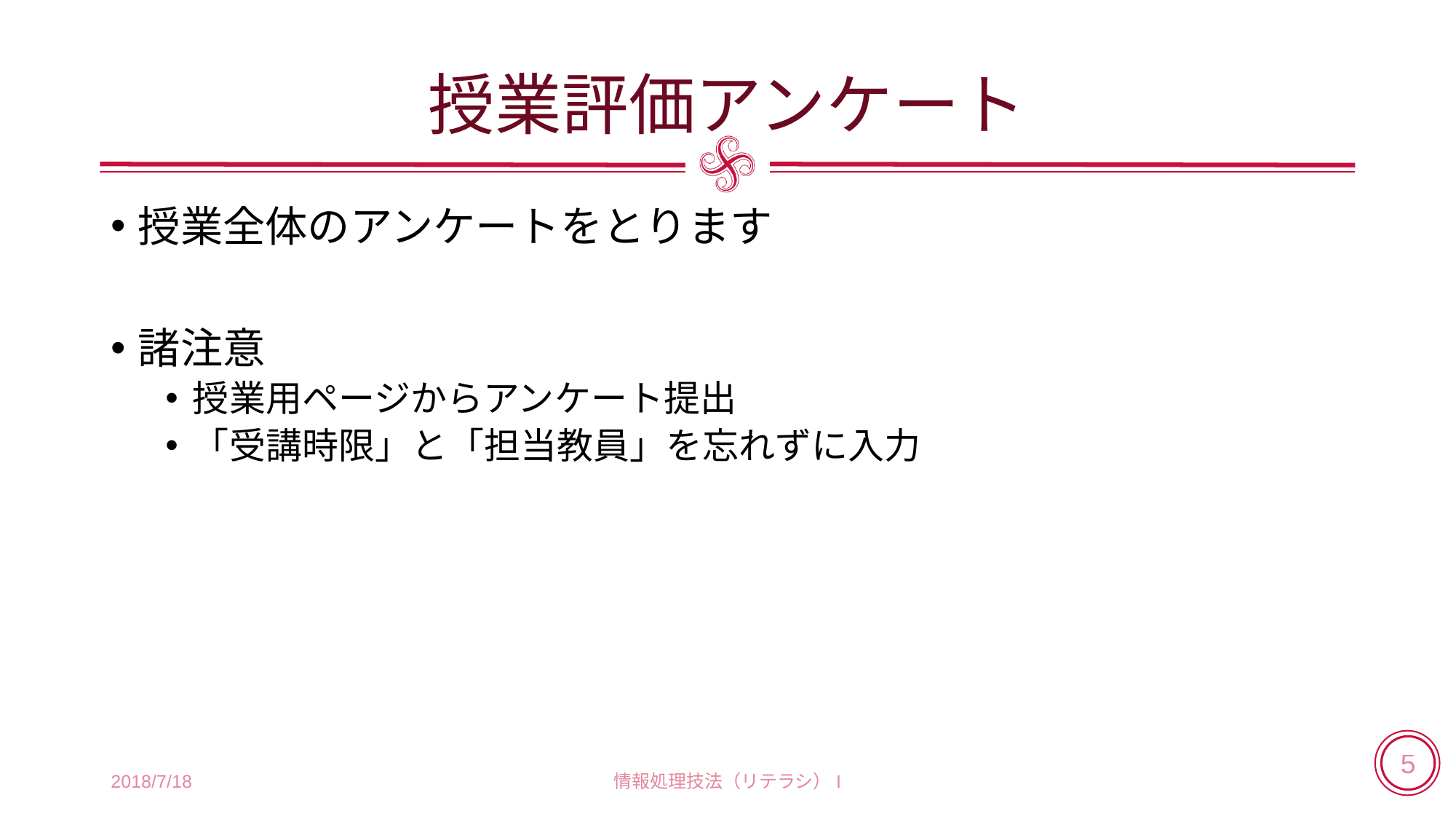

# 授業評価アンケート
授業全体のアンケートをとります

諸注意
授業用ページからアンケート提出
「受講時限」と「担当教員」を忘れずに入力
2018/7/18
情報処理技法（リテラシ）I